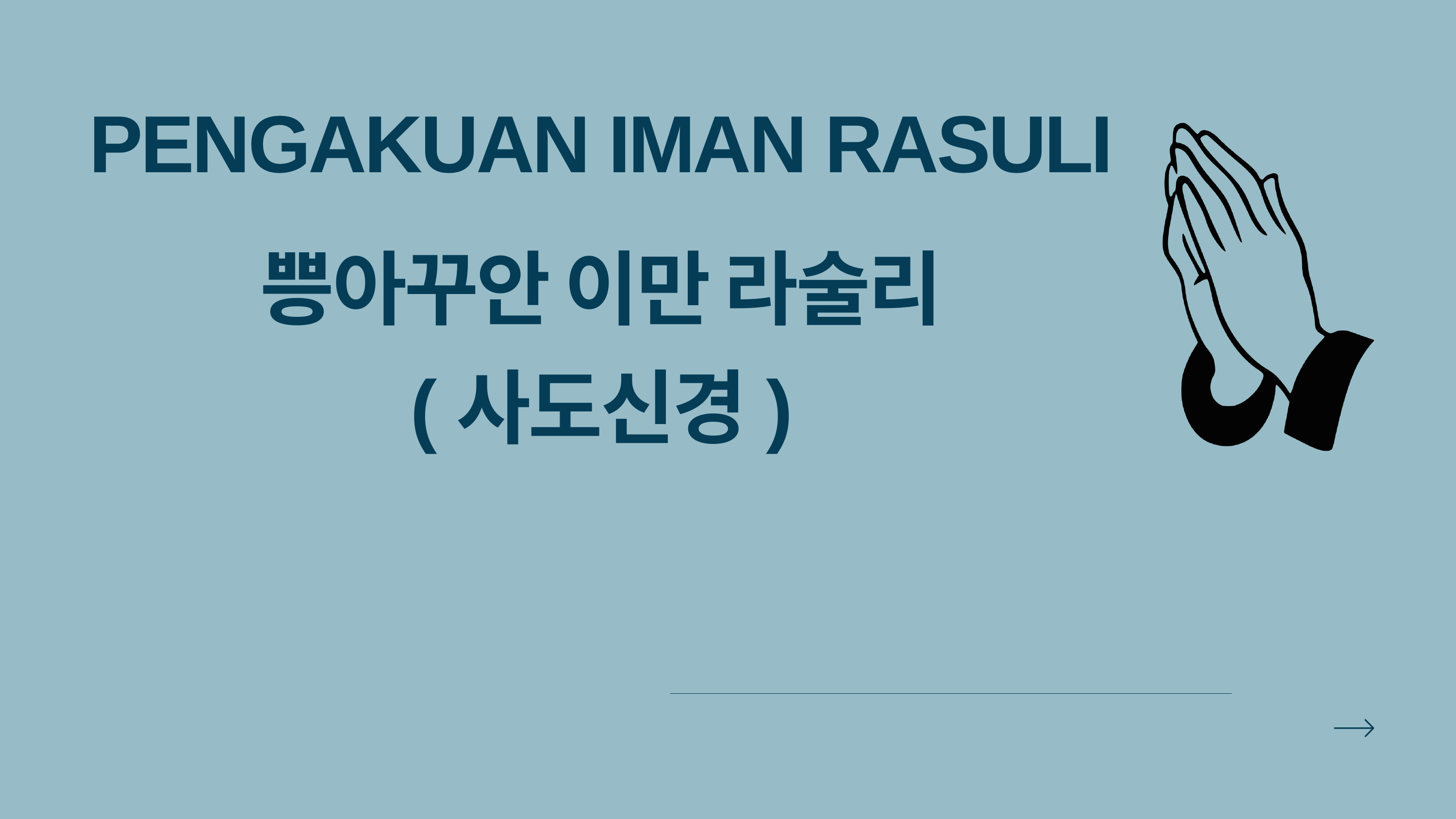

PENGAKUAN IMAN RASULI

쁭아꾸안 이만 라술리
(사도신경)